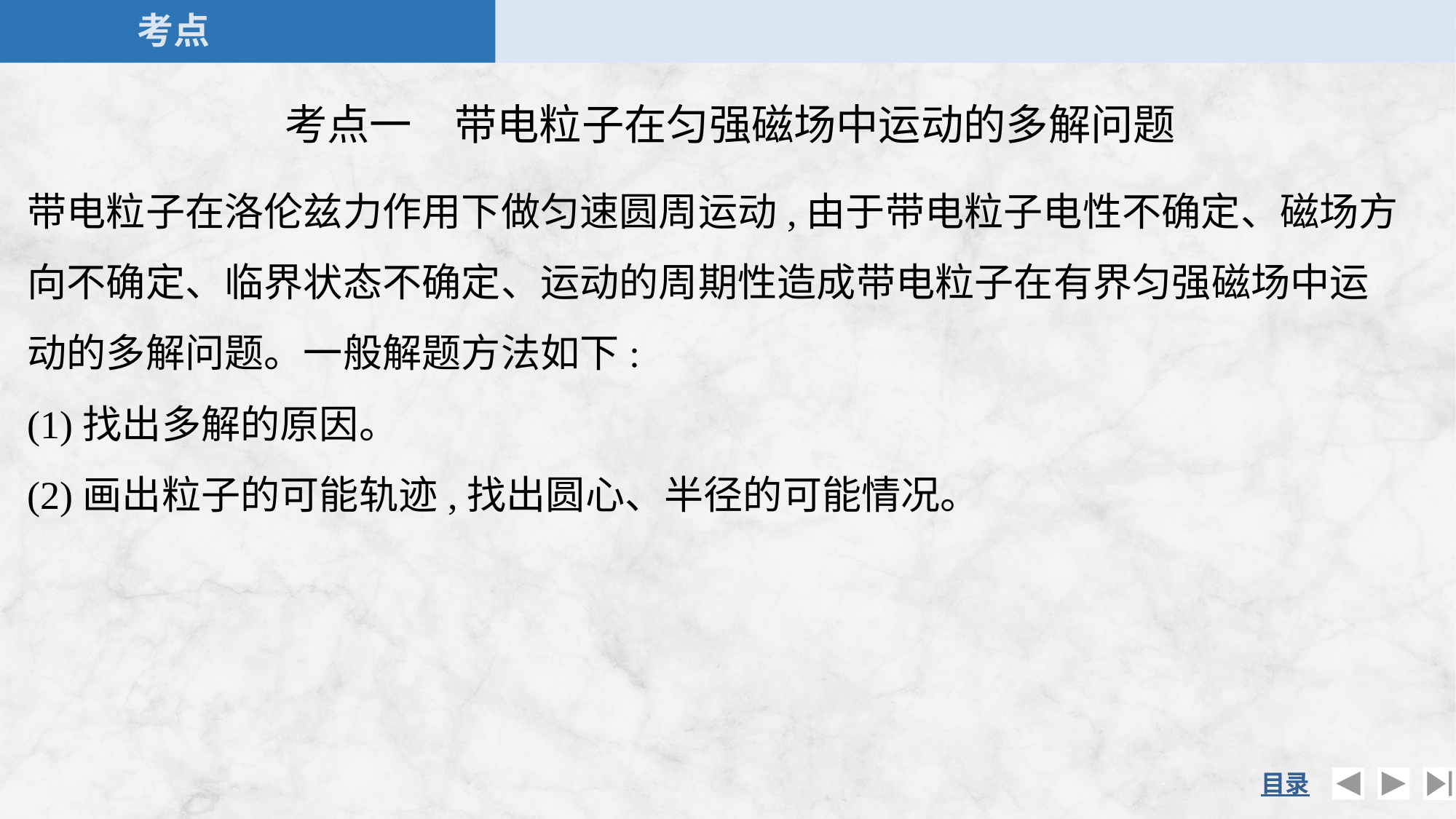

考点一　带电粒子在匀强磁场中运动的多解问题
带电粒子在洛伦兹力作用下做匀速圆周运动,由于带电粒子电性不确定、磁场方向不确定、临界状态不确定、运动的周期性造成带电粒子在有界匀强磁场中运动的多解问题。一般解题方法如下:
(1)找出多解的原因。
(2)画出粒子的可能轨迹,找出圆心、半径的可能情况。